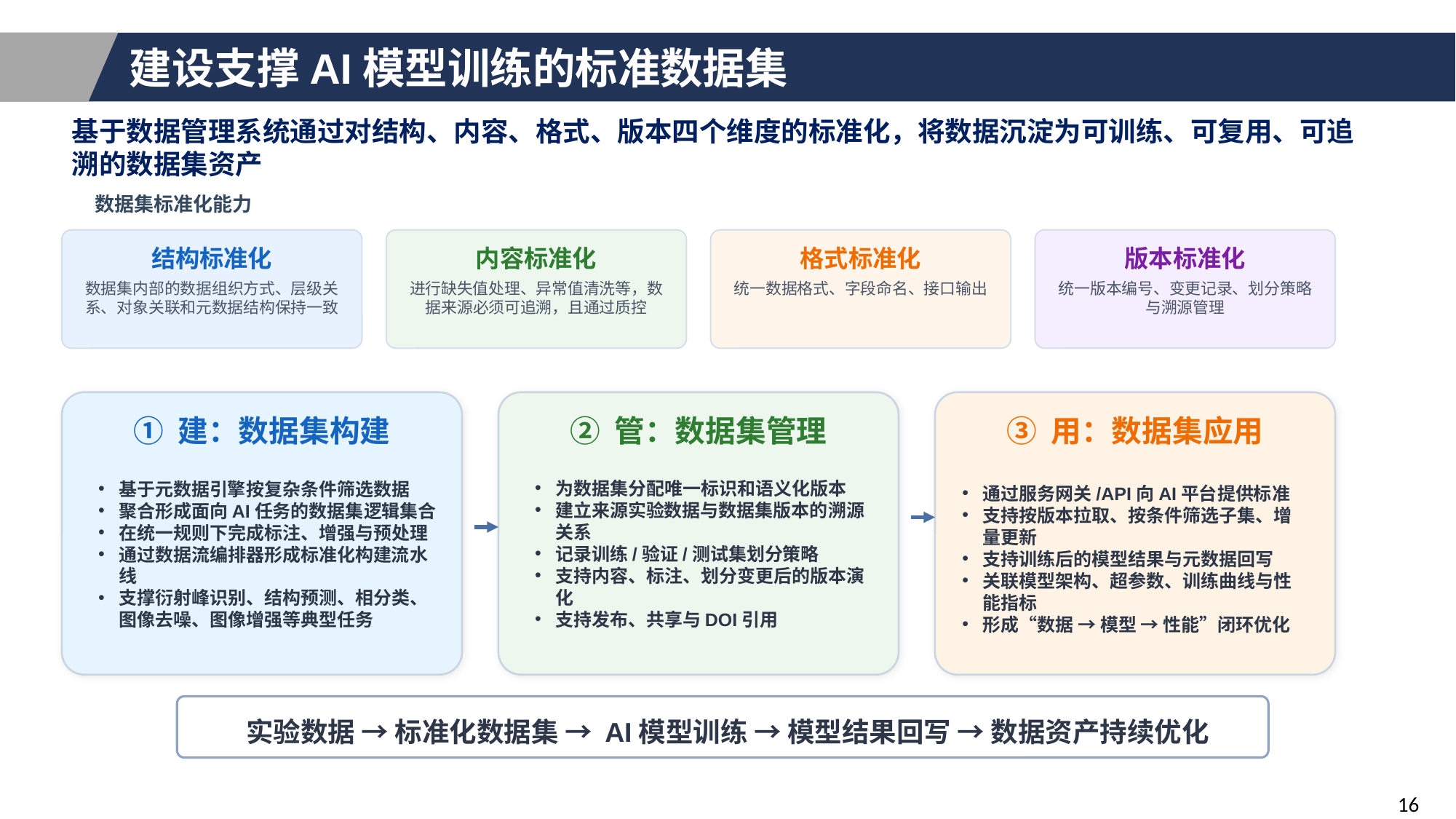

# 建设支撑AI模型训练的标准数据集
基于数据管理系统通过对结构、内容、格式、版本四个维度的标准化，将数据沉淀为可训练、可复用、可追溯的数据集资产

数据集标准化能力

结构标准化
内容标准化
格式标准化
版本标准化
数据集内部的数据组织方式、层级关系、对象关联和元数据结构保持一致
进行缺失值处理、异常值清洗等，数据来源必须可追溯，且通过质控
统一数据格式、字段命名、接口输出
统一版本编号、变更记录、划分策略与溯源管理

① 建：数据集构建
② 管：数据集管理
③ 用：数据集应用
为数据集分配唯一标识和语义化版本
建立来源实验数据与数据集版本的溯源关系
记录训练/验证/测试集划分策略
支持内容、标注、划分变更后的版本演化
支持发布、共享与DOI引用
基于元数据引擎按复杂条件筛选数据
聚合形成面向AI任务的数据集逻辑集合
在统一规则下完成标注、增强与预处理
通过数据流编排器形成标准化构建流水线
支撑衍射峰识别、结构预测、相分类、图像去噪、图像增强等典型任务

通过服务网关/API向AI平台提供标准
支持按版本拉取、按条件筛选子集、增量更新
支持训练后的模型结果与元数据回写
关联模型架构、超参数、训练曲线与性能指标
形成“数据 → 模型 → 性能”闭环优化

实验数据 → 标准化数据集 → AI模型训练 → 模型结果回写 → 数据资产持续优化